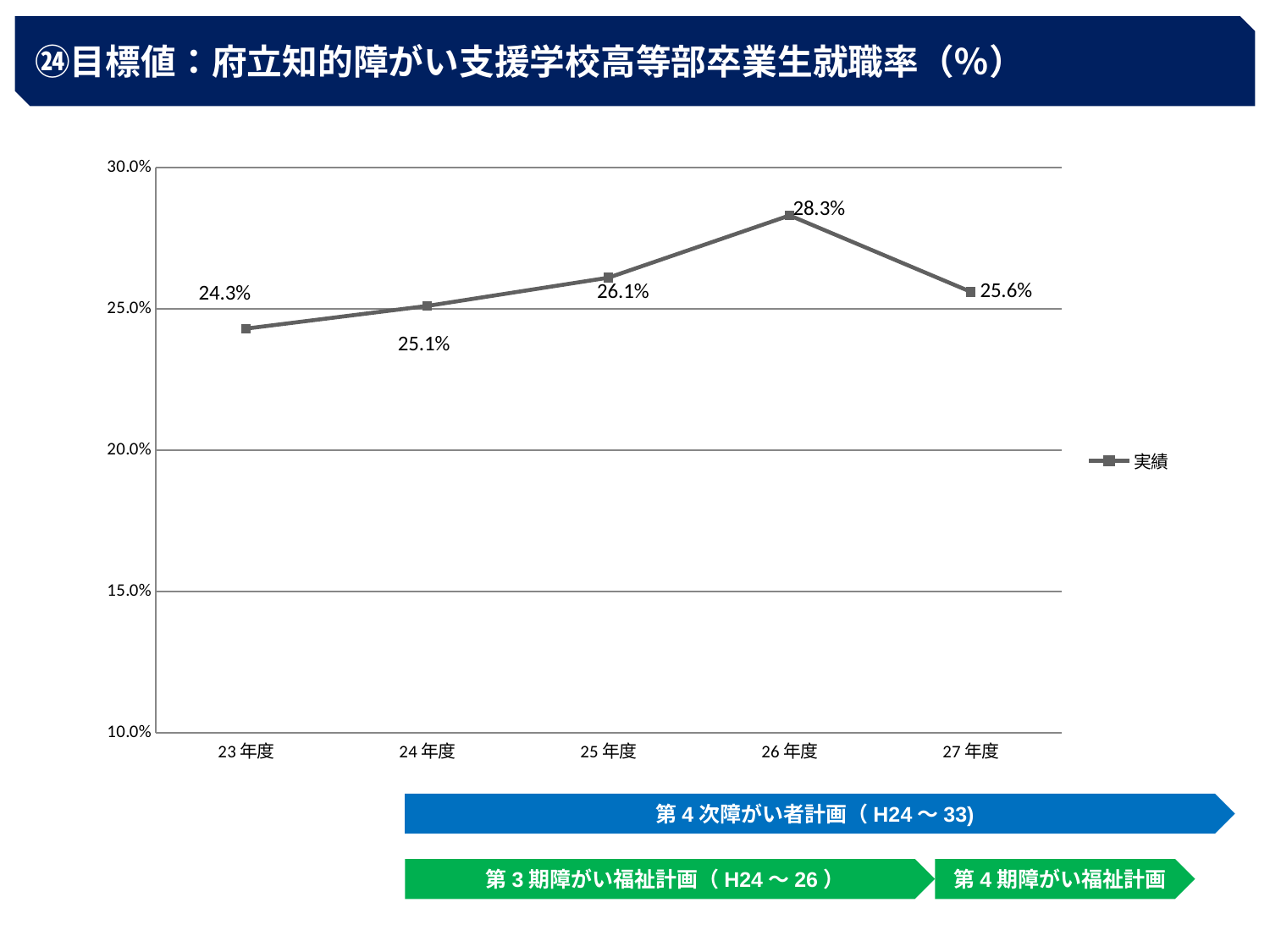

㉔目標値：府立知的障がい支援学校高等部卒業生就職率（％）

### Chart

| Category | 実績 |
|---|---|
| 23年度 | 0.243 |
| 24年度 | 0.251 |
| 25年度 | 0.261 |
| 26年度 | 0.283 |
| 27年度 | 0.256 |
第4次障がい者計画（H24～33)
第3期障がい福祉計画（H24～26）
第4期障がい福祉計画